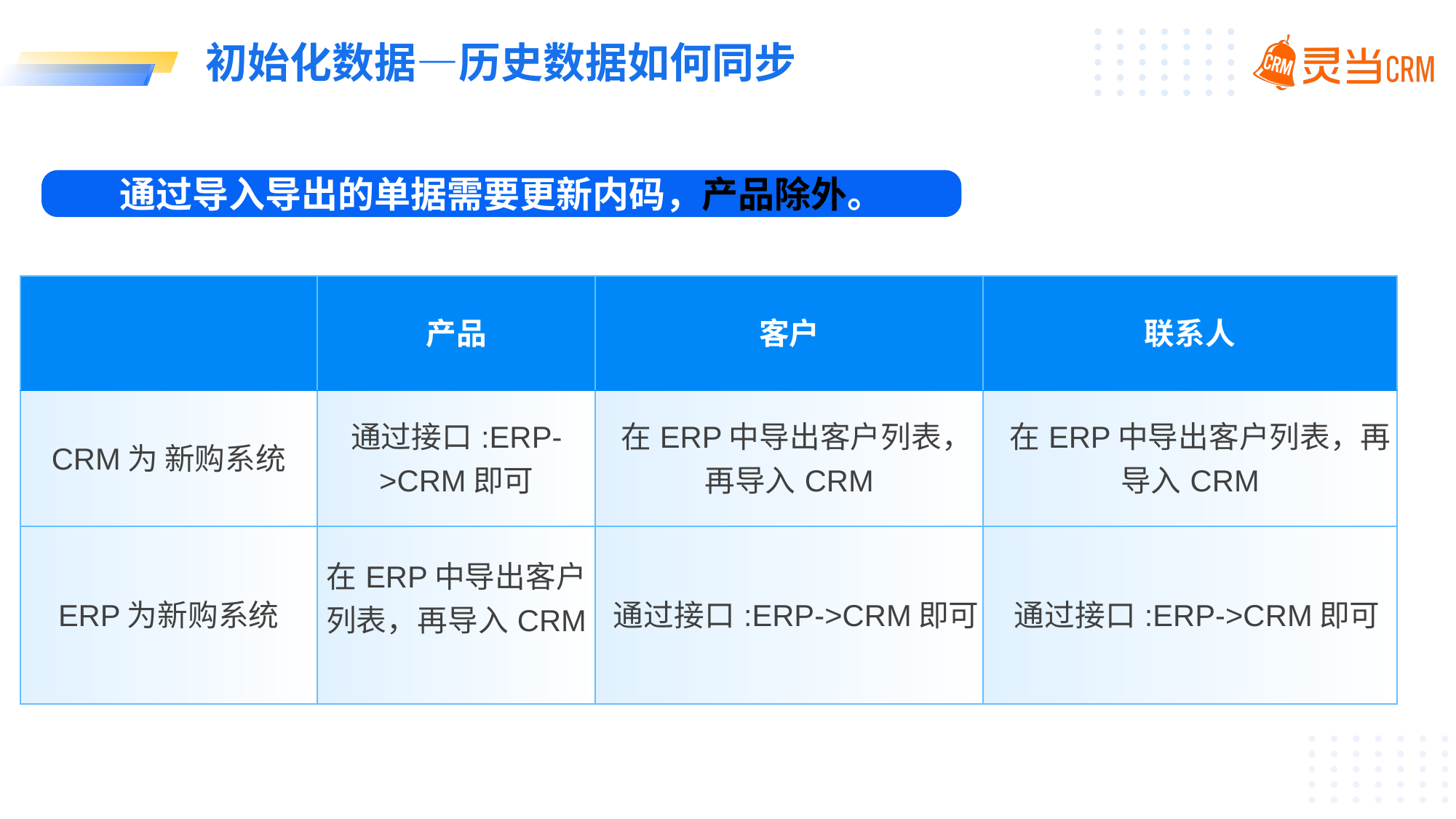

# 初始化数据—历史数据如何同步
通过导入导出的单据需要更新内码，产品除外。
|  | 产品 | 客户 | 联系人 |
| --- | --- | --- | --- |
| CRM为 新购系统 | 通过接口:ERP->CRM即可 | 在ERP中导出客户列表，再导入CRM | 在ERP中导出客户列表，再导入CRM |
| ERP为新购系统 | 在ERP中导出客户列表，再导入CRM | 通过接口:ERP->CRM即可 | 通过接口:ERP->CRM即可 |